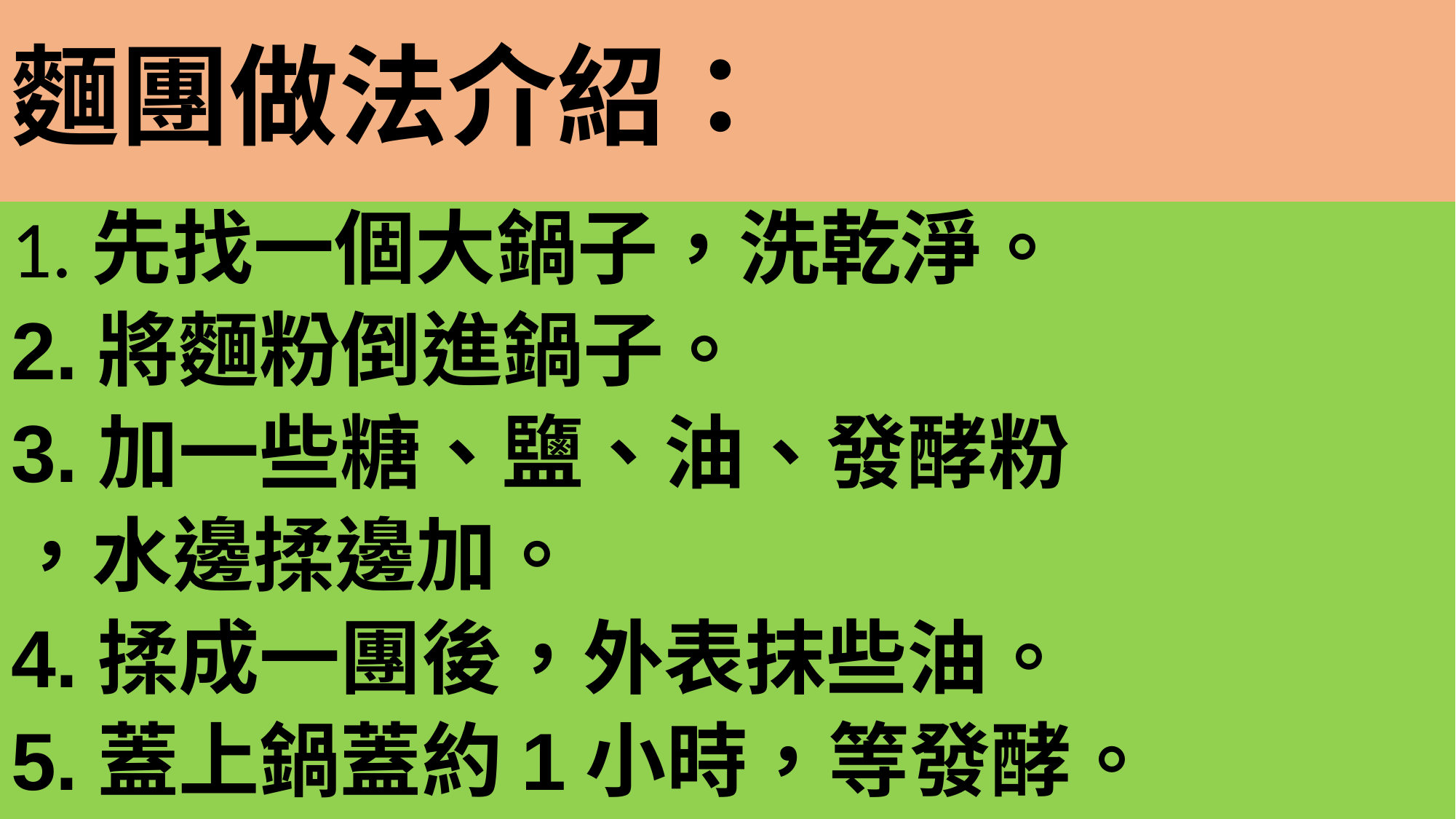

# 麵團做法介紹：
1.先找一個大鍋子，洗乾淨。
2.將麵粉倒進鍋子。
3.加一些糖、鹽、油、發酵粉
，水邊揉邊加。
4.揉成一團後，外表抹些油。
5.蓋上鍋蓋約1小時，等發酵。